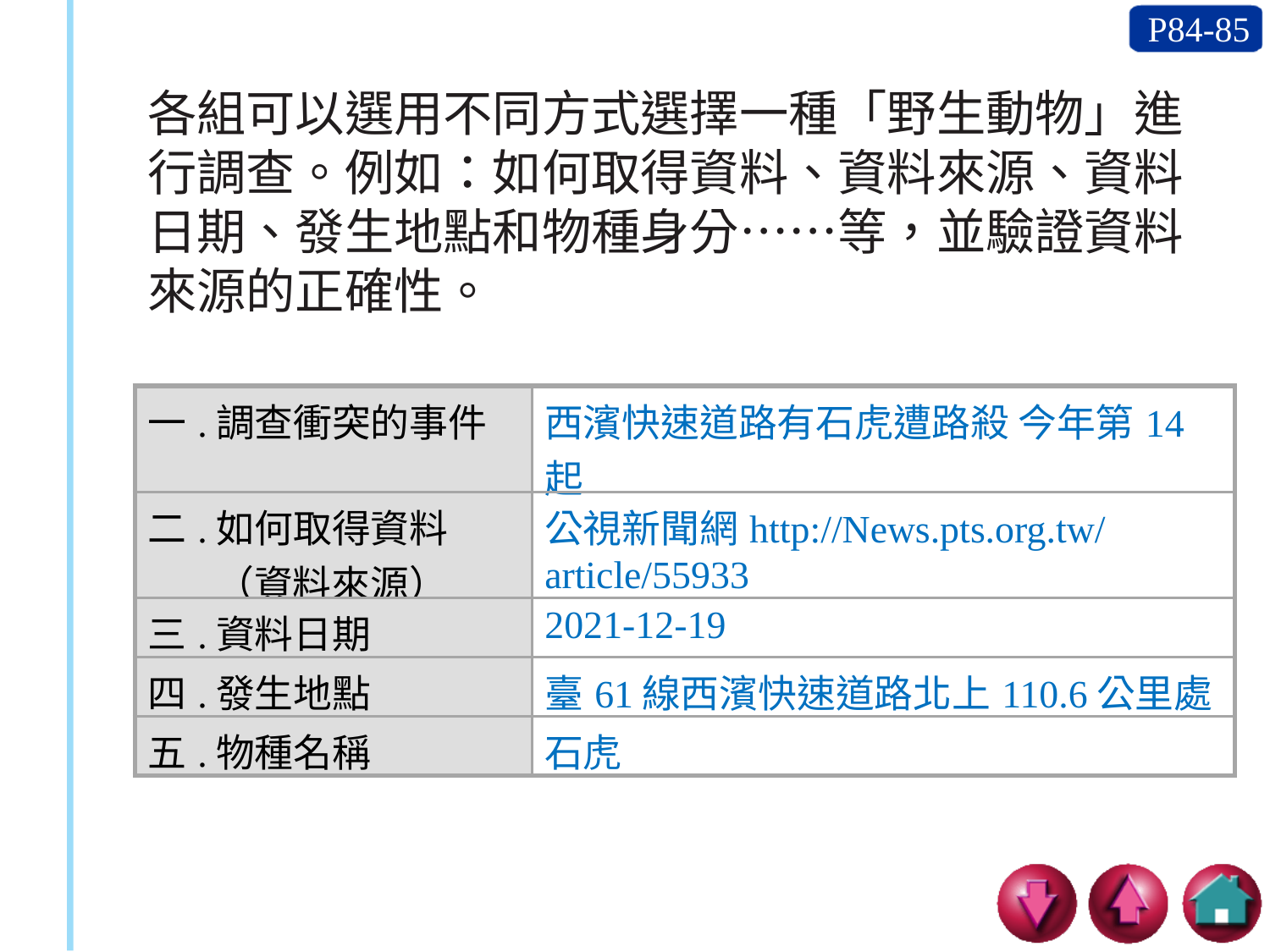

P84-85

各組可以選用不同方式選擇一種「野生動物」進行調查。例如：如何取得資料、資料來源、資料日期、發生地點和物種身分……等，並驗證資料來源的正確性。
| 一.調查衝突的事件 | 西濱快速道路有石虎遭路殺 今年第14起 |
| --- | --- |
| 二.如何取得資料（資料來源） | 公視新聞網http://News.pts.org.tw/article/55933 |
| 三.資料日期 | 2021-12-19 |
| 四.發生地點 | 臺61線西濱快速道路北上110.6公里處 |
| 五.物種名稱 | 石虎 |